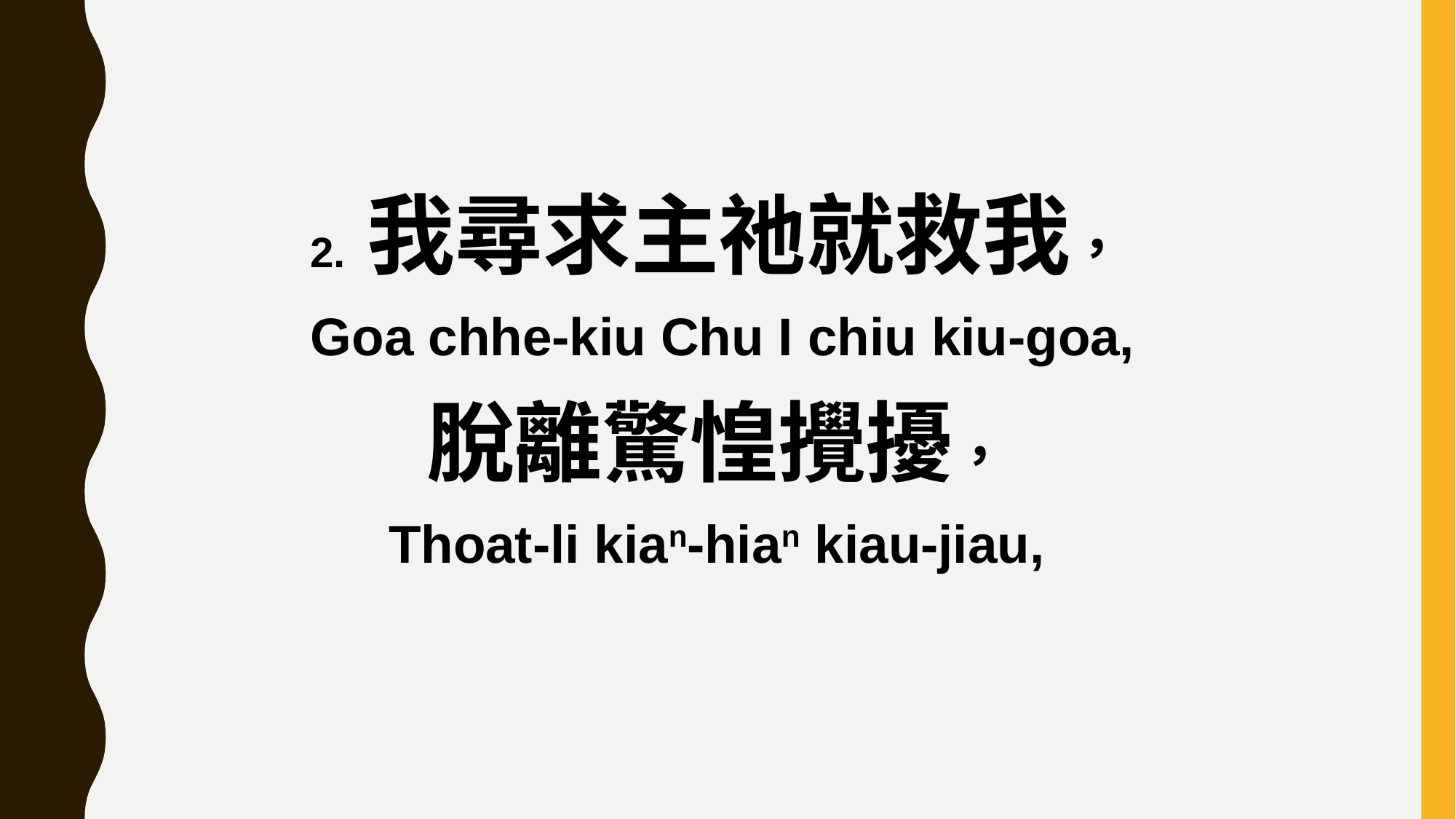

2. 我尋求主祂就救我，
 Goa chhe-kiu Chu I chiu kiu-goa,
脫離驚惶攪擾，
Thoat-li kian-hian kiau-jiau,